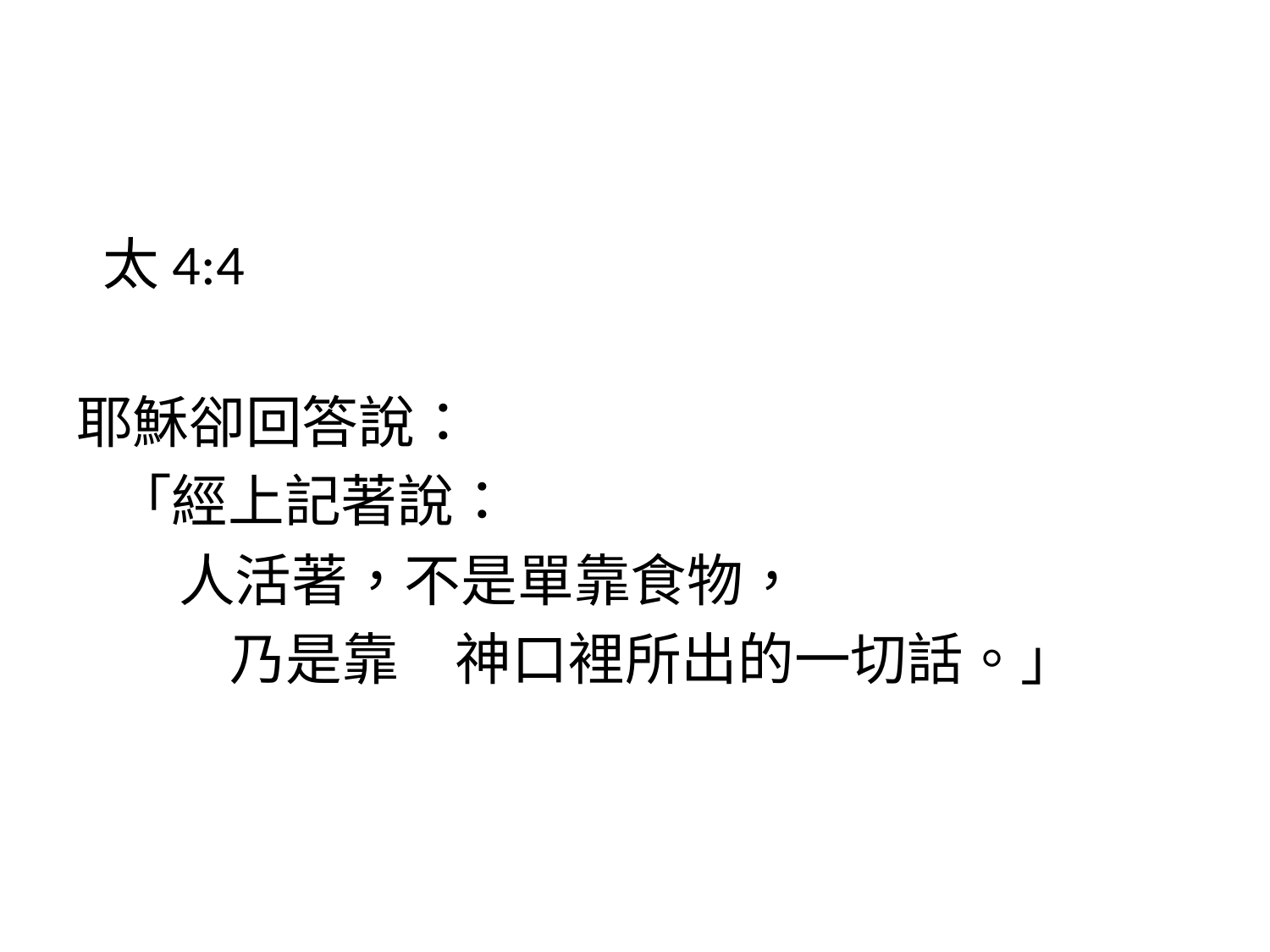

#
 太4:4

耶穌卻回答說：
  「經上記著說：
       人活著，不是單靠食物，
           乃是靠　神口裡所出的一切話。」